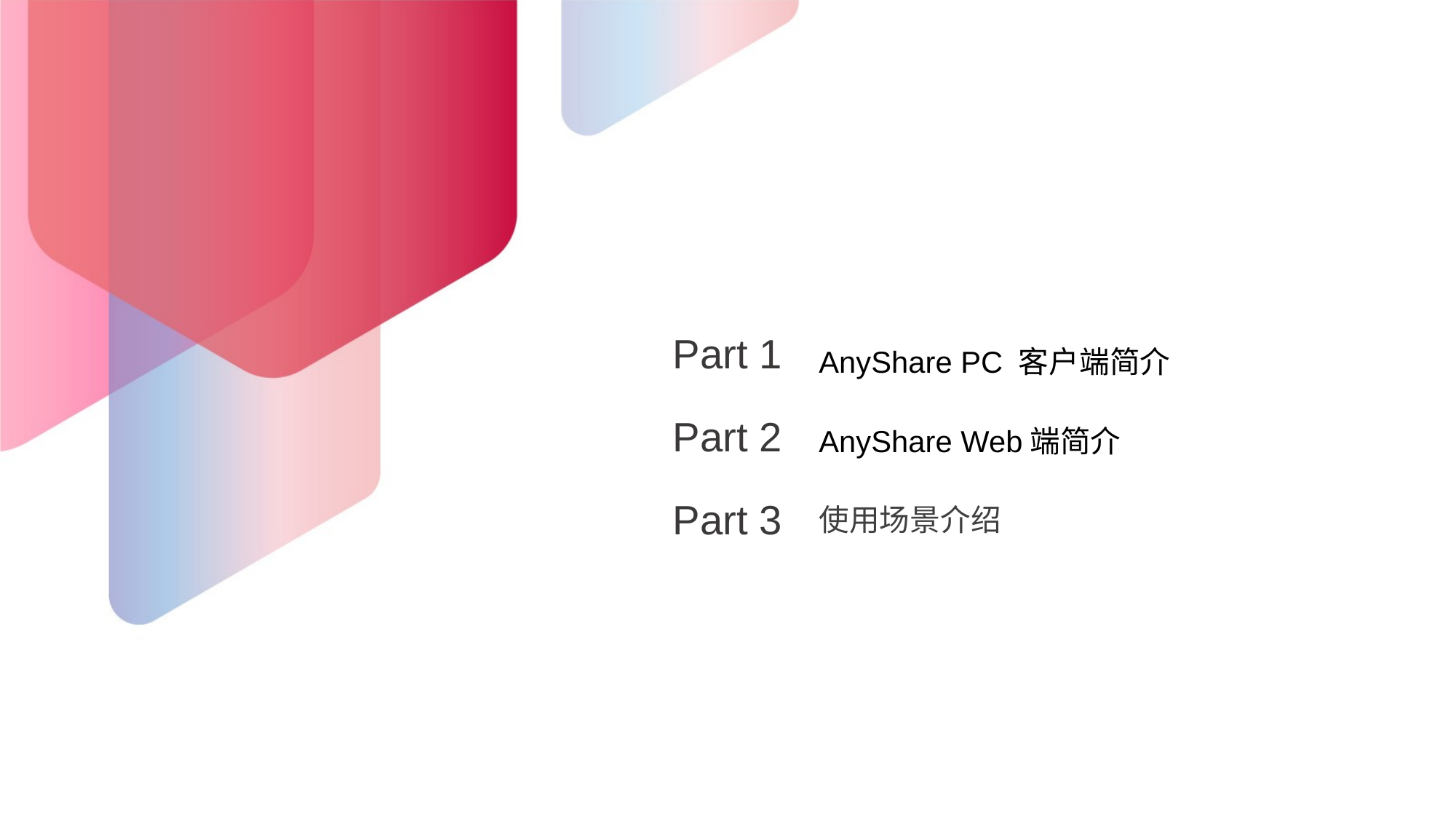

AnyShare PC 客户端简介
AnyShare Web端简介
使用场景介绍
Part 1
Part 2
Part 3